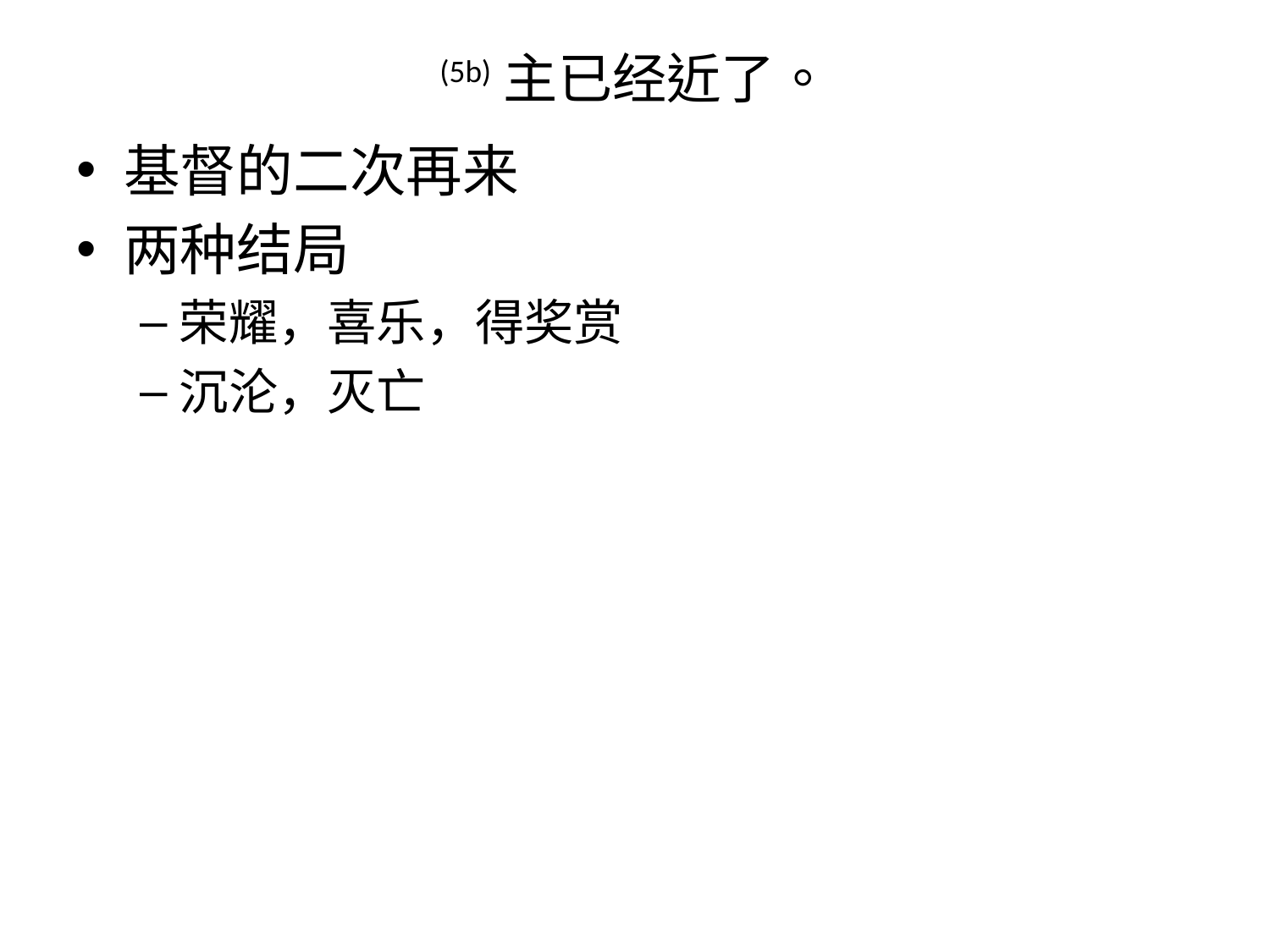

# (5b) 主已经近了。
基督的二次再来
两种结局
荣耀，喜乐，得奖赏
沉沦，灭亡